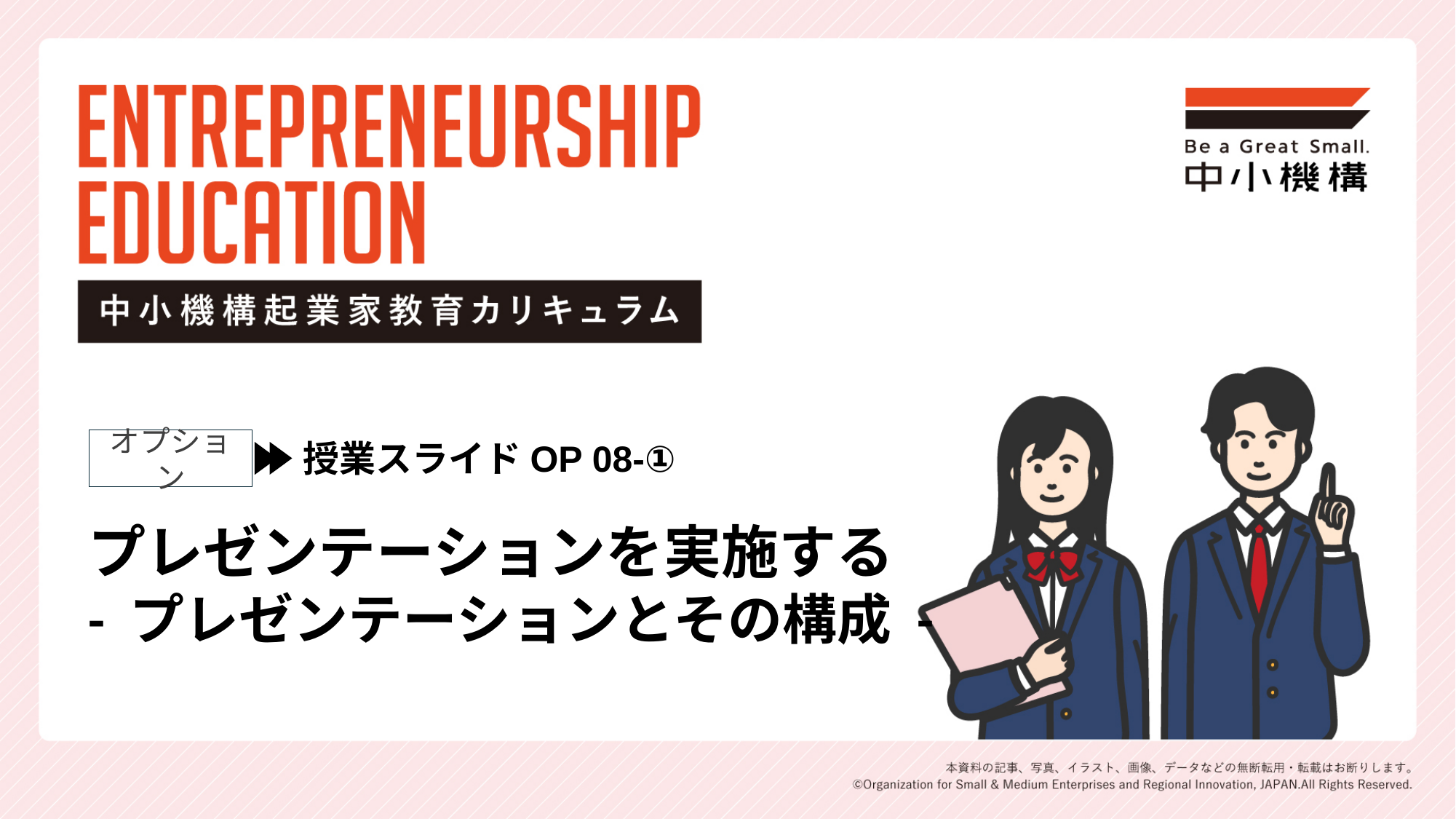

授業スライドOP 08-①
オプション

# プレゼンテーションを実施する - プレゼンテーションとその構成 -